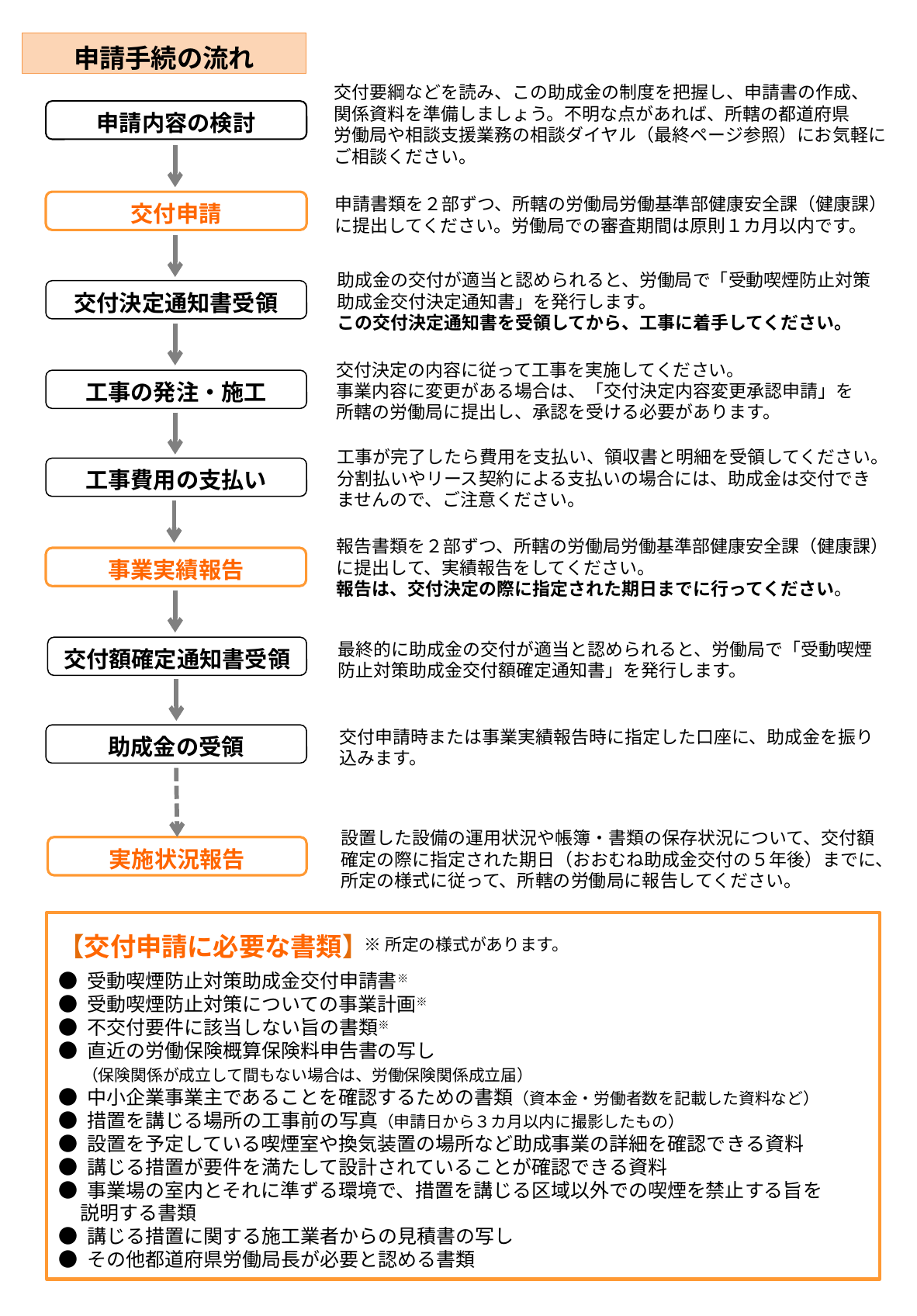

申請手続の流れ
交付要綱などを読み、この助成金の制度を把握し、申請書の作成、
関係資料を準備しましょう。不明な点があれば、所轄の都道府県
労働局や相談支援業務の相談ダイヤル（最終ページ参照）にお気軽にご相談ください。
申請内容の検討
申請書類を２部ずつ、所轄の労働局労働基準部健康安全課（健康課）に提出してください。労働局での審査期間は原則１カ月以内です。
交付申請
助成金の交付が適当と認められると、労働局で「受動喫煙防止対策
助成金交付決定通知書」を発行します。
この交付決定通知書を受領してから、工事に着手してください。
交付決定通知書受領
交付決定の内容に従って工事を実施してください。
事業内容に変更がある場合は、「交付決定内容変更承認申請」を
所轄の労働局に提出し、承認を受ける必要があります。
工事の発注・施工
工事が完了したら費用を支払い、領収書と明細を受領してください。
分割払いやリース契約による支払いの場合には、助成金は交付でき
ませんので、ご注意ください。
工事費用の支払い
報告書類を２部ずつ、所轄の労働局労働基準部健康安全課（健康課）に提出して、実績報告をしてください。
報告は、交付決定の際に指定された期日までに行ってください。
事業実績報告
最終的に助成金の交付が適当と認められると、労働局で「受動喫煙
防止対策助成金交付額確定通知書」を発行します。
交付額確定通知書受領
交付申請時または事業実績報告時に指定した口座に、助成金を振り
込みます。
助成金の受領
設置した設備の運用状況や帳簿・書類の保存状況について、交付額
確定の際に指定された期日（おおむね助成金交付の５年後）までに、所定の様式に従って、所轄の労働局に報告してください。
実施状況報告
【交付申請に必要な書類】

● 受動喫煙防止対策助成金交付申請書※
● 受動喫煙防止対策についての事業計画※
● 不交付要件に該当しない旨の書類※
● 直近の労働保険概算保険料申告書の写し
　 （保険関係が成立して間もない場合は、労働保険関係成立届）
● 中小企業事業主であることを確認するための書類（資本金・労働者数を記載した資料など）
● 措置を講じる場所の工事前の写真（申請日から３カ月以内に撮影したもの）
● 設置を予定している喫煙室や換気装置の場所など助成事業の詳細を確認できる資料
● 講じる措置が要件を満たして設計されていることが確認できる資料
● 事業場の室内とそれに準ずる環境で、措置を講じる区域以外での喫煙を禁止する旨を
    説明する書類
● 講じる措置に関する施工業者からの見積書の写し
● その他都道府県労働局長が必要と認める書類
 ※所定の様式があります。